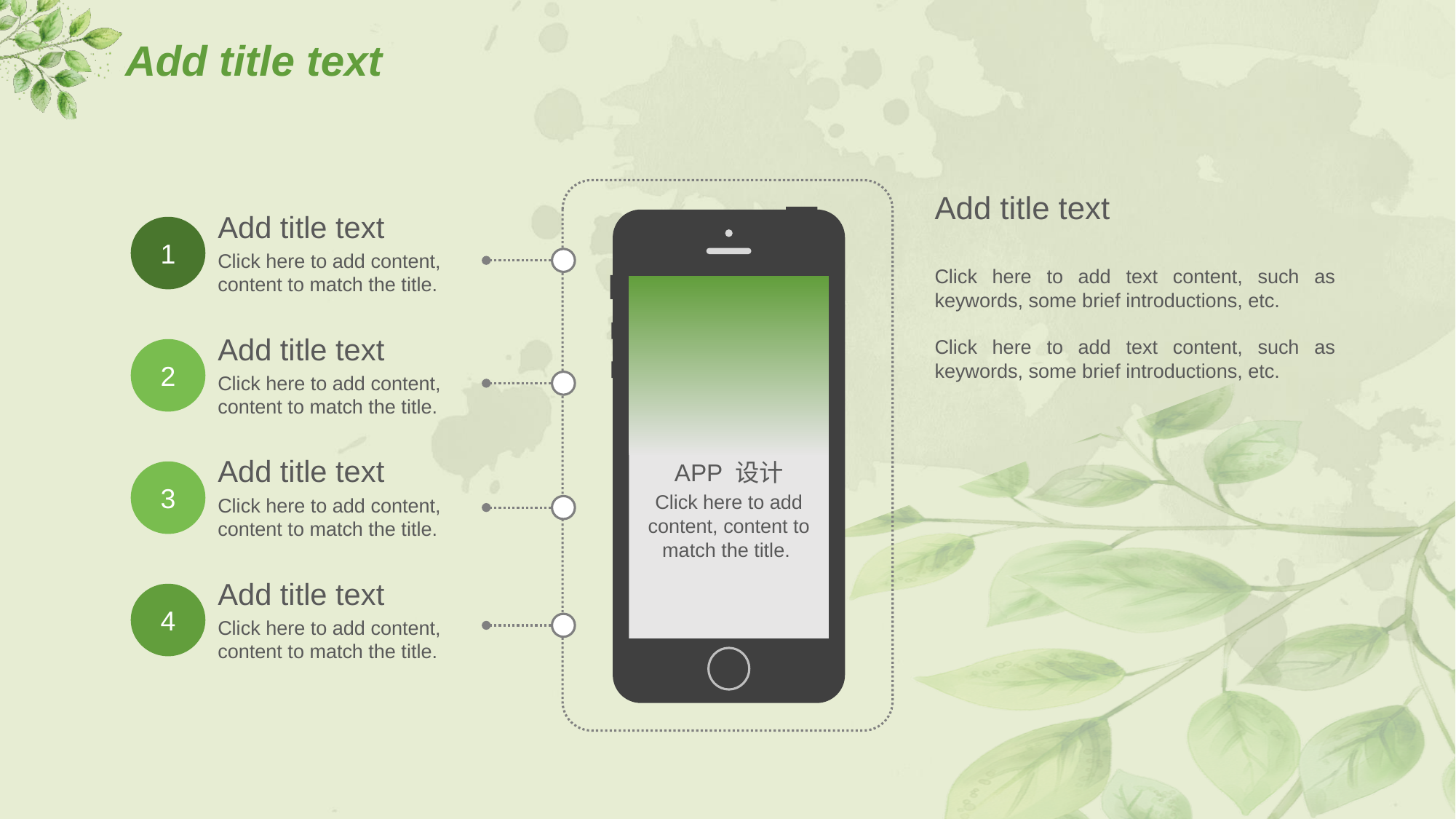

# Add title text

Add title text

Click here to add text content, such as keywords, some brief introductions, etc.

Click here to add text content, such as keywords, some brief introductions, etc.

APP 设计
Click here to add content, content to match the title.
Add title text
1
Click here to add content, content to match the title.

Add title text
2
Click here to add content, content to match the title.

Add title text
3
Click here to add content, content to match the title.

Add title text
4
Click here to add content, content to match the title.